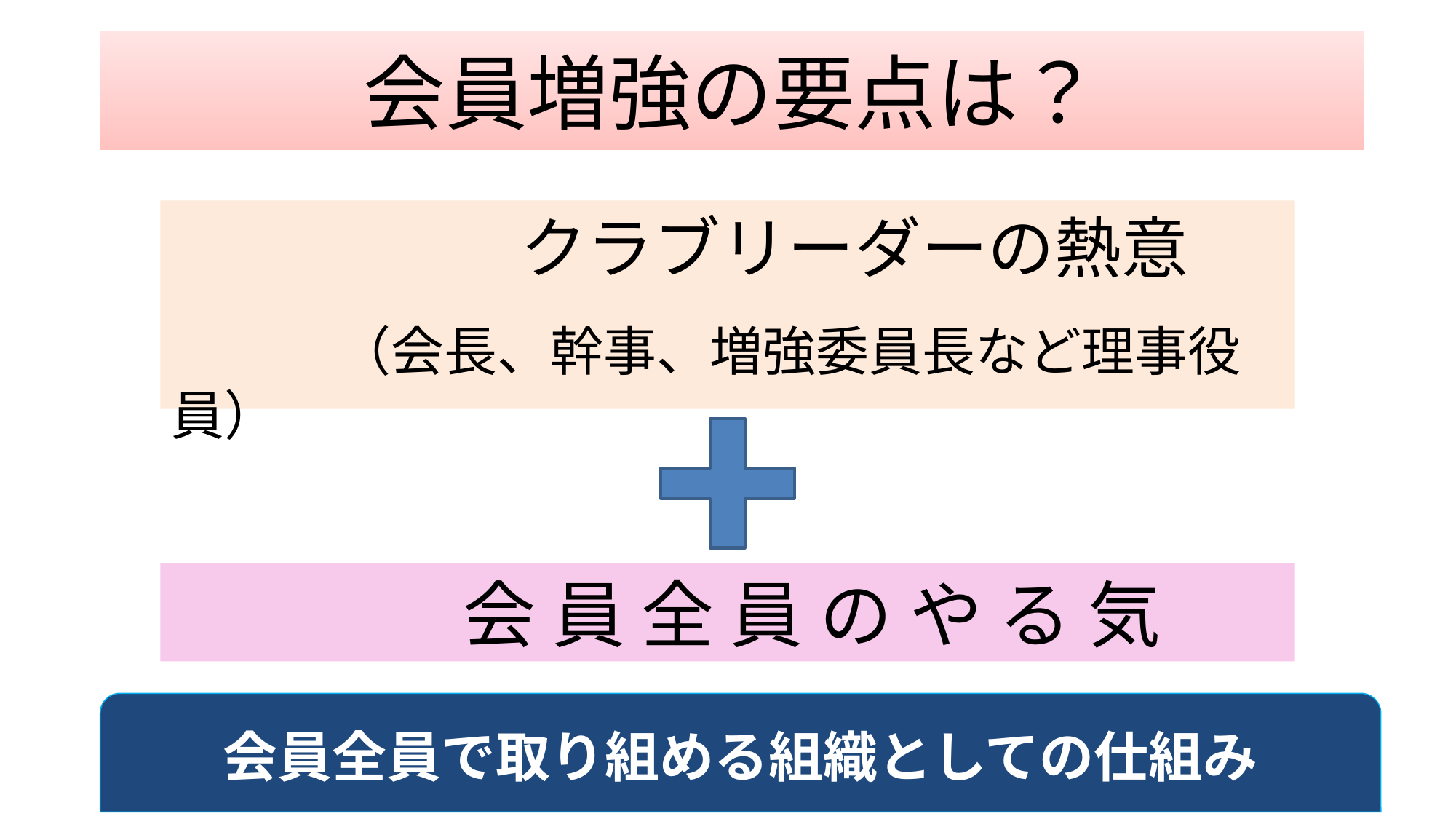

# 会員増強の要点は？
　　　          クラブリーダーの熱意

             （会長、幹事、増強委員長など理事役員）

　         　会 員 全 員 の や る 気
会員全員で取り組める組織としての仕組み